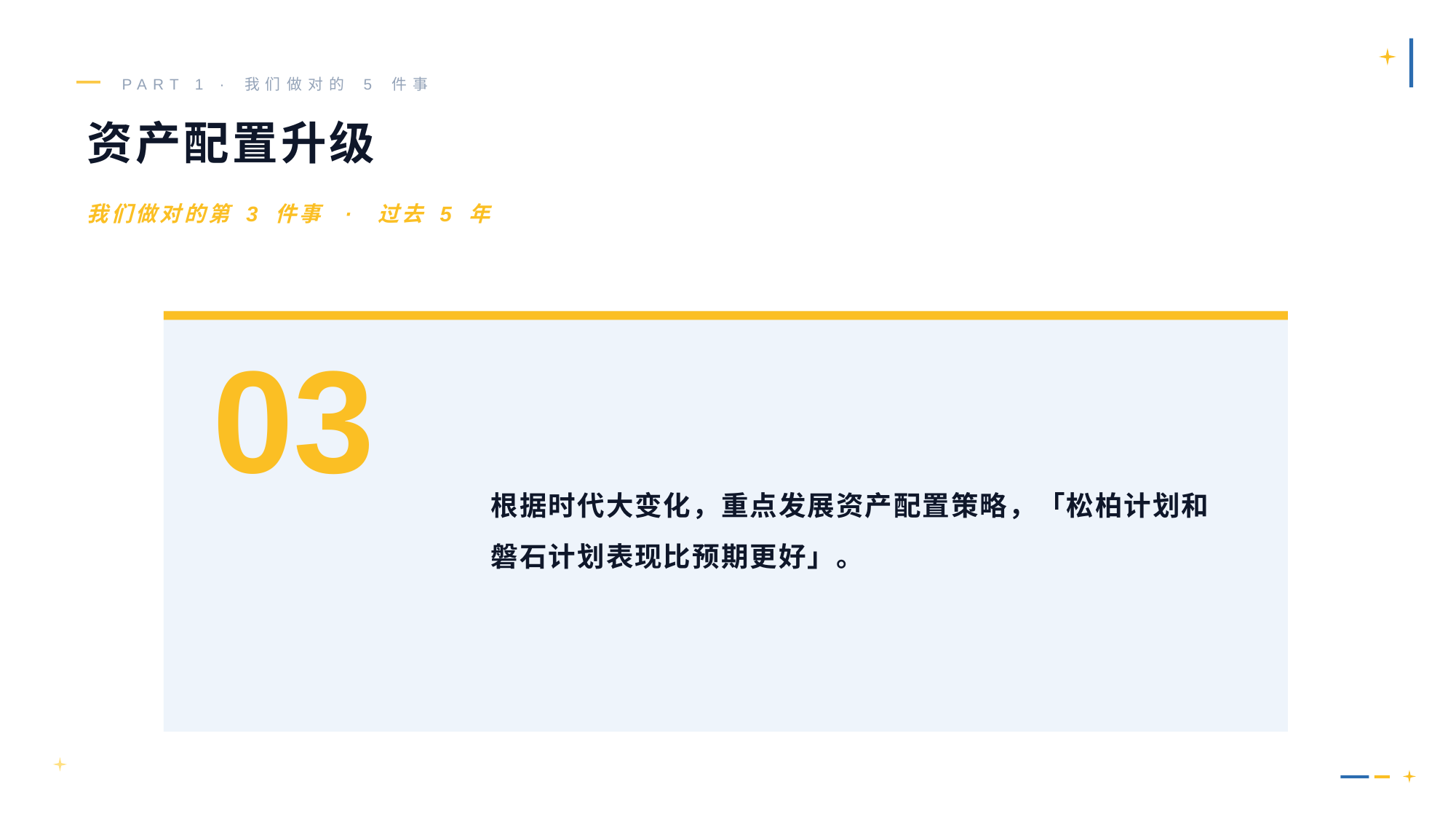

PART 1 · 我们做对的 5 件事

资产配置升级
我们做对的第 3 件事  ·  过去 5 年

03
根据时代大变化，重点发展资产配置策略，「松柏计划和磐石计划表现比预期更好」。